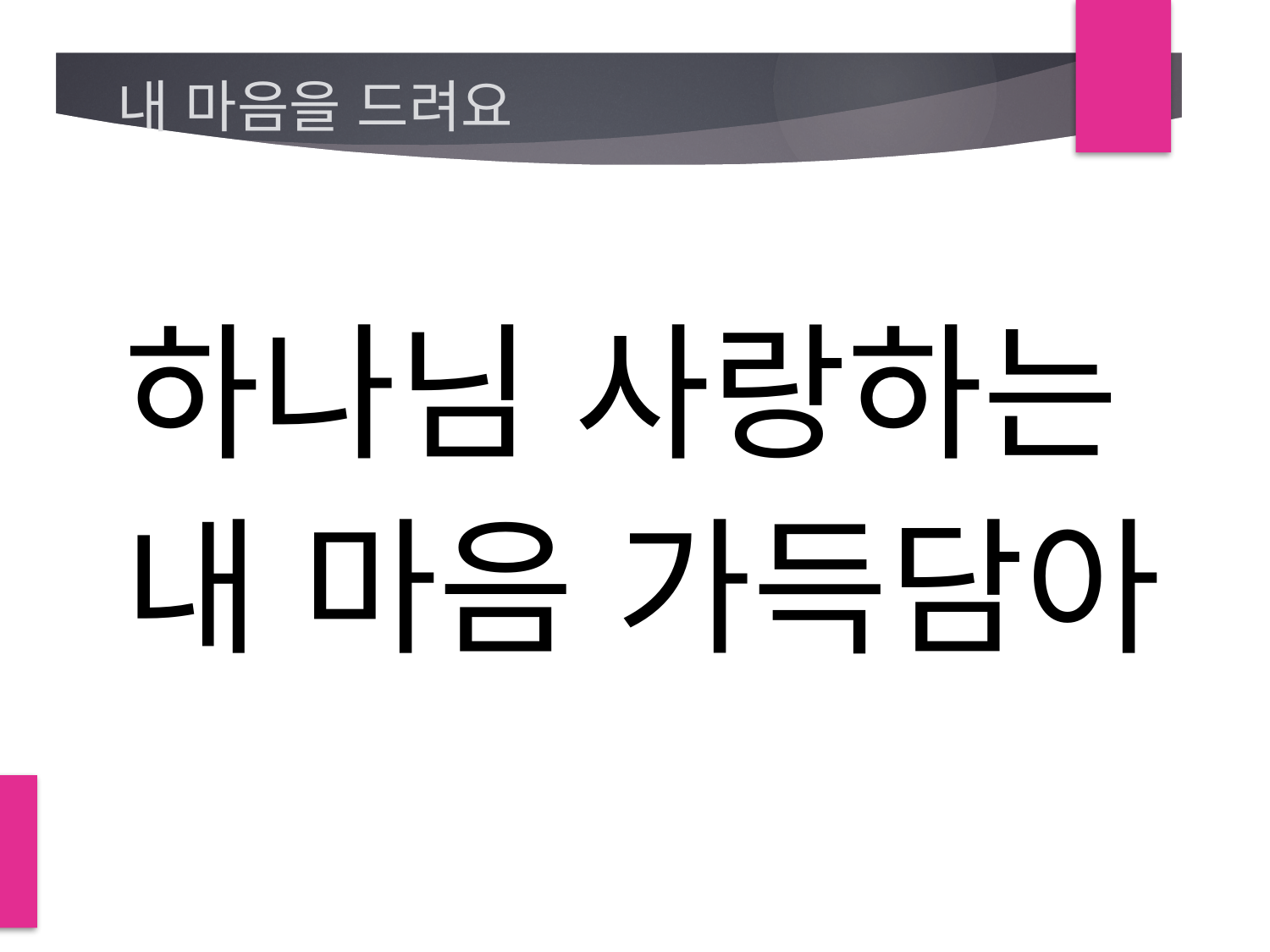

# 내 마음을 드려요
하나님 사랑하는
내 마음 가득담아